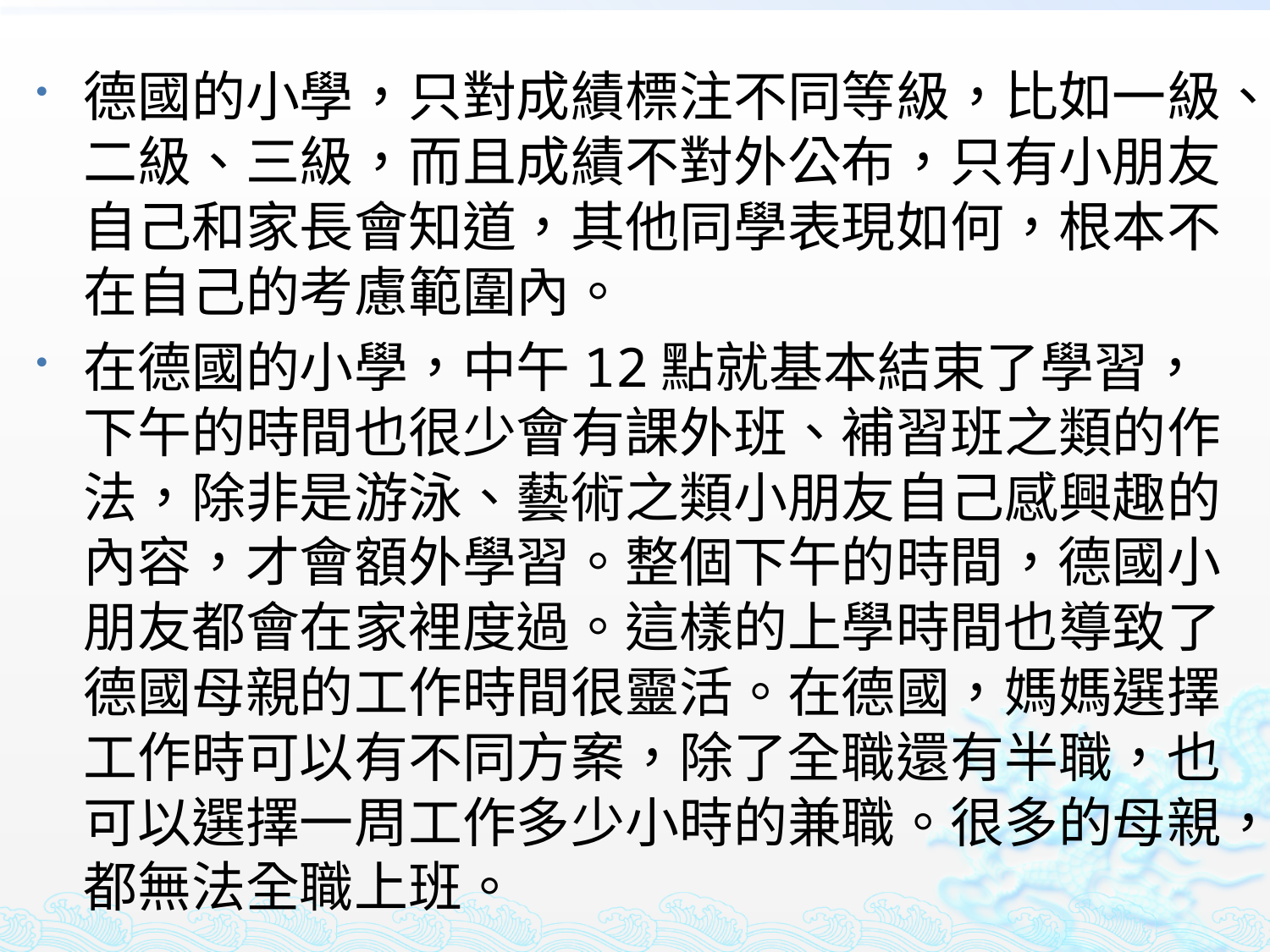

德國的小學，只對成績標注不同等級，比如一級、二級、三級，而且成績不對外公布，只有小朋友自己和家長會知道，其他同學表現如何，根本不在自己的考慮範圍內。
在德國的小學，中午12點就基本結束了學習，下午的時間也很少會有課外班、補習班之類的作法，除非是游泳、藝術之類小朋友自己感興趣的內容，才會額外學習。整個下午的時間，德國小朋友都會在家裡度過。這樣的上學時間也導致了德國母親的工作時間很靈活。在德國，媽媽選擇工作時可以有不同方案，除了全職還有半職，也可以選擇一周工作多少小時的兼職。很多的母親，都無法全職上班。